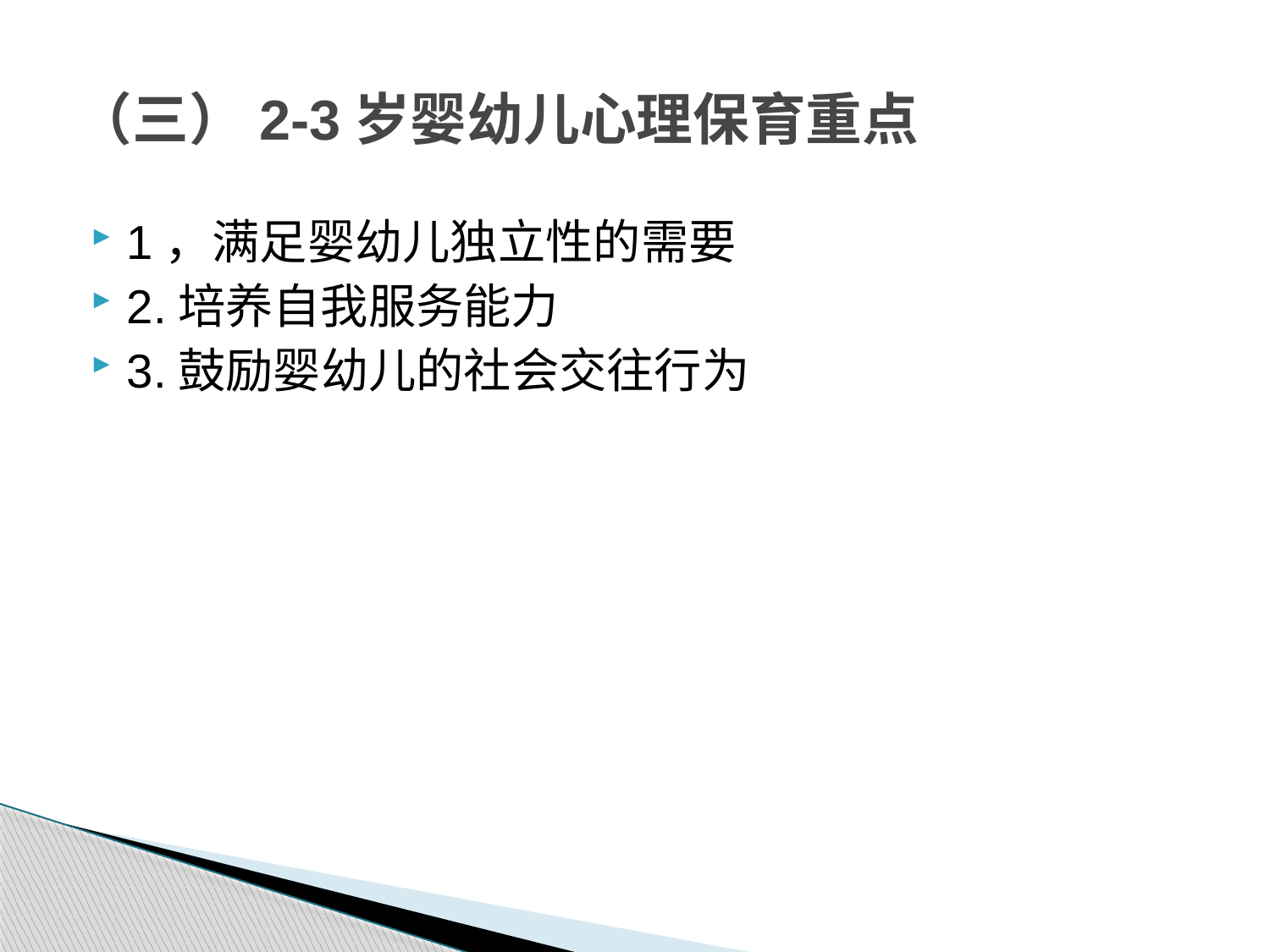

# （三）2-3岁婴幼儿心理保育重点
1，满足婴幼儿独立性的需要
2.培养自我服务能力
3.鼓励婴幼儿的社会交往行为